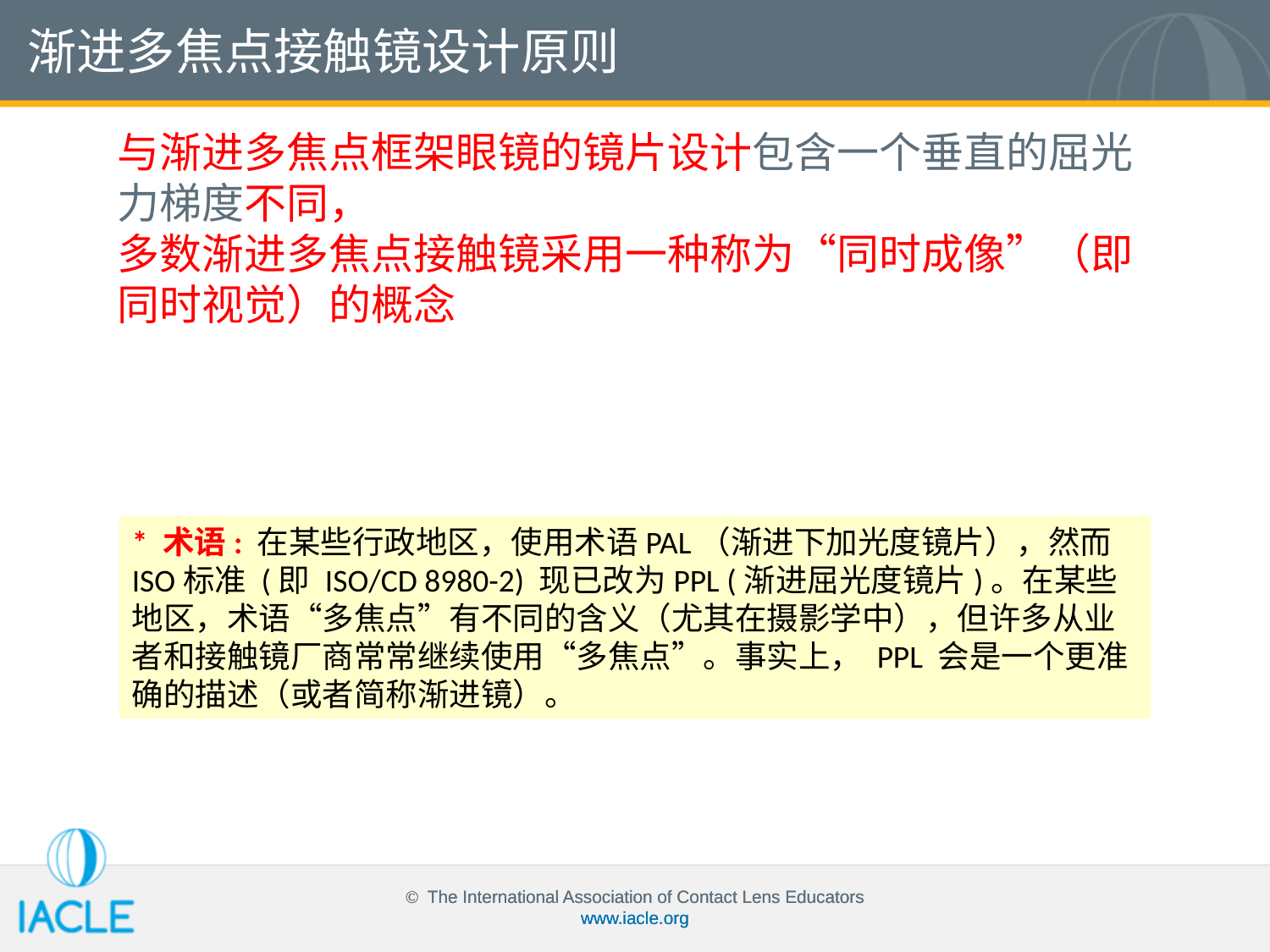

渐进多焦点接触镜设计原则
与渐进多焦点框架眼镜的镜片设计包含一个垂直的屈光力梯度不同，
多数渐进多焦点接触镜采用一种称为“同时成像”（即同时视觉）的概念

* 术语: 在某些行政地区，使用术语PAL（渐进下加光度镜片），然而ISO标准 (即 ISO/CD 8980-2) 现已改为PPL (渐进屈光度镜片)。在某些地区，术语“多焦点”有不同的含义（尤其在摄影学中），但许多从业者和接触镜厂商常常继续使用“多焦点”。事实上， PPL 会是一个更准确的描述（或者简称渐进镜）。